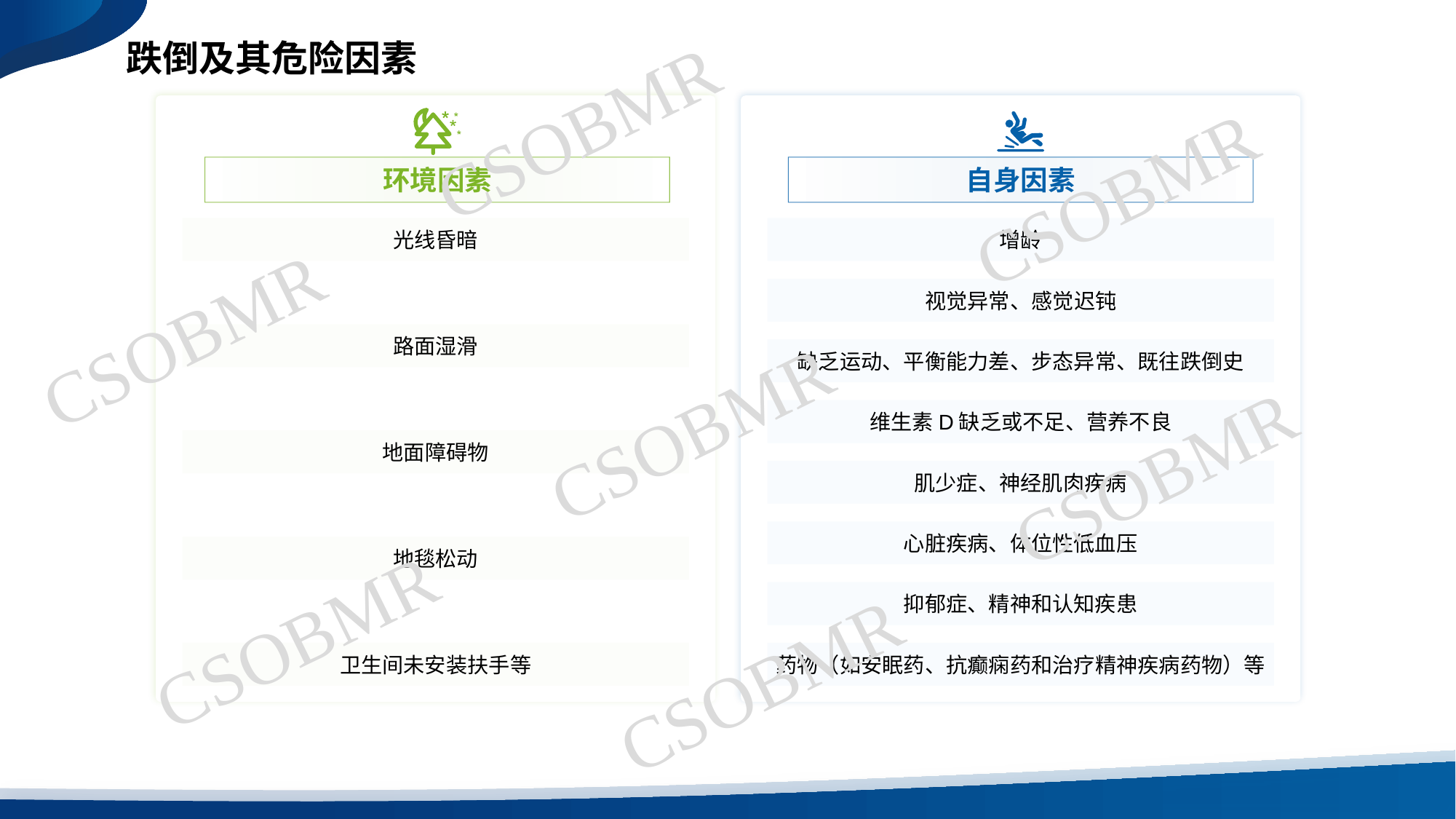

跌倒及其危险因素
CSOBMR

CSOBMR

环境因素

自身因素
光线昏暗
增龄
视觉异常、感觉迟钝
CSOBMR
路面湿滑
缺乏运动、平衡能力差、步态异常、既往跌倒史
CSOBMR
维生素D缺乏或不足、营养不良
CSOBMR
地面障碍物
肌少症、神经肌肉疾病
心脏疾病、体位性低血压
地毯松动
抑郁症、精神和认知疾患
CSOBMR
CSOBMR
卫生间未安装扶手等
药物（如安眠药、抗癫痫药和治疗精神疾病药物）等